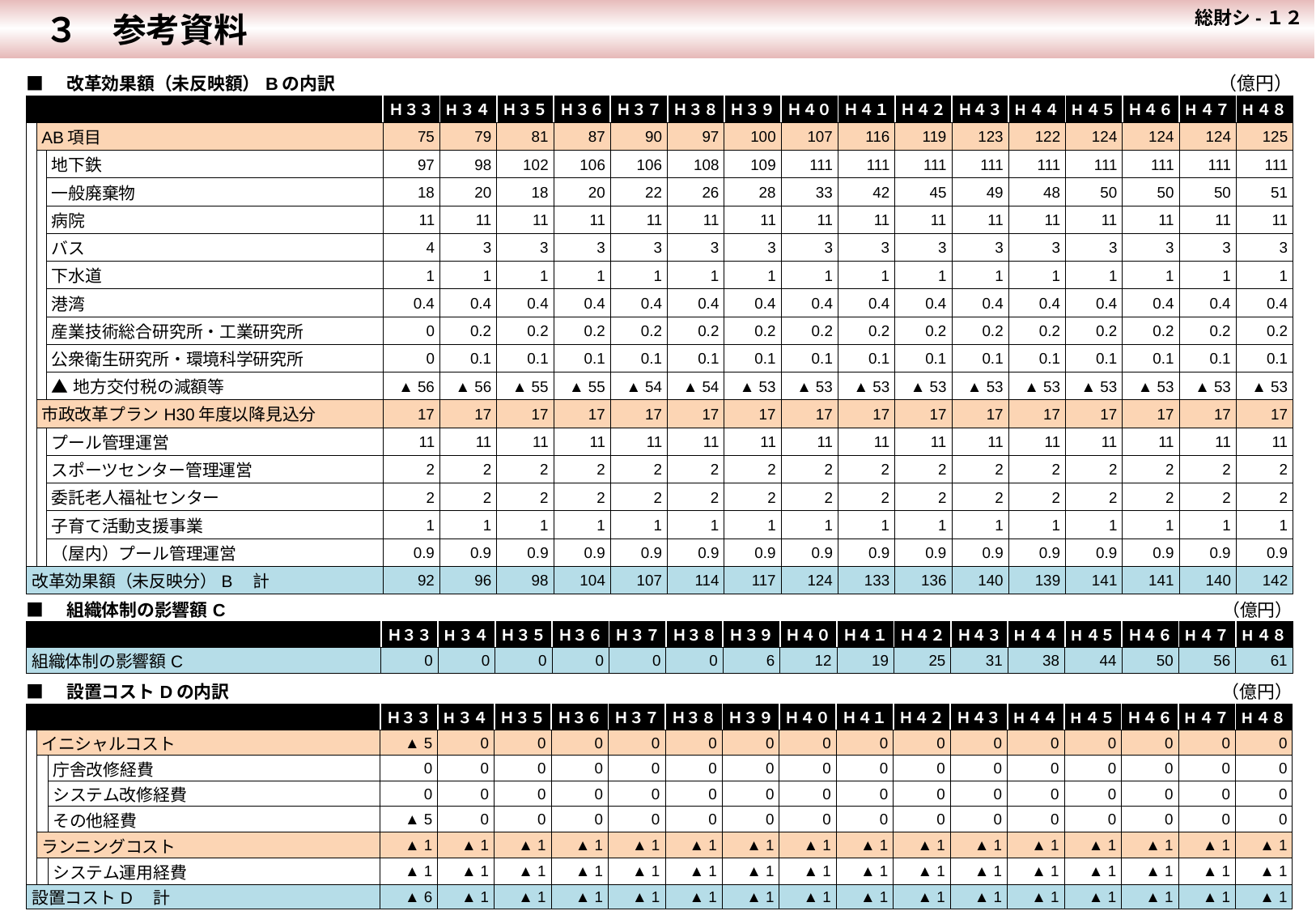

総財シ-１２
　３　参考資料
| ■　改革効果額（未反映額）Bの内訳 |  |  |  |  |  |  |  |  |  |  |  |  |  |  |  |  |  | （億円） |  |
| --- | --- | --- | --- | --- | --- | --- | --- | --- | --- | --- | --- | --- | --- | --- | --- | --- | --- | --- | --- |
|  |  |  |  | Ｈ３３ | H３４ | Ｈ３５ | Ｈ３６ | Ｈ３７ | Ｈ３８ | Ｈ３９ | Ｈ４０ | Ｈ４１ | Ｈ４２ | Ｈ４３ | H４４ | H４５ | Ｈ４６ | H４７ | H４８ |
|  | AB項目 |  |  | 75 | 79 | 81 | 87 | 90 | 97 | 100 | 107 | 116 | 119 | 123 | 122 | 124 | 124 | 124 | 125 |
|  |  | 地下鉄 |  | 97 | 98 | 102 | 106 | 106 | 108 | 109 | 111 | 111 | 111 | 111 | 111 | 111 | 111 | 111 | 111 |
|  |  | 一般廃棄物 |  | 18 | 20 | 18 | 20 | 22 | 26 | 28 | 33 | 42 | 45 | 49 | 48 | 50 | 50 | 50 | 51 |
|  |  | 病院 |  | 11 | 11 | 11 | 11 | 11 | 11 | 11 | 11 | 11 | 11 | 11 | 11 | 11 | 11 | 11 | 11 |
|  |  | バス |  | 4 | 3 | 3 | 3 | 3 | 3 | 3 | 3 | 3 | 3 | 3 | 3 | 3 | 3 | 3 | 3 |
|  |  | 下水道 |  | 1 | 1 | 1 | 1 | 1 | 1 | 1 | 1 | 1 | 1 | 1 | 1 | 1 | 1 | 1 | 1 |
|  |  | 港湾 |  | 0.4 | 0.4 | 0.4 | 0.4 | 0.4 | 0.4 | 0.4 | 0.4 | 0.4 | 0.4 | 0.4 | 0.4 | 0.4 | 0.4 | 0.4 | 0.4 |
|  |  | 産業技術総合研究所・工業研究所 |  | 0 | 0.2 | 0.2 | 0.2 | 0.2 | 0.2 | 0.2 | 0.2 | 0.2 | 0.2 | 0.2 | 0.2 | 0.2 | 0.2 | 0.2 | 0.2 |
|  |  | 公衆衛生研究所・環境科学研究所 |  | 0 | 0.1 | 0.1 | 0.1 | 0.1 | 0.1 | 0.1 | 0.1 | 0.1 | 0.1 | 0.1 | 0.1 | 0.1 | 0.1 | 0.1 | 0.1 |
|  |  | ▲地方交付税の減額等 |  | ▲ 56 | ▲ 56 | ▲ 55 | ▲ 55 | ▲ 54 | ▲ 54 | ▲ 53 | ▲ 53 | ▲ 53 | ▲ 53 | ▲ 53 | ▲ 53 | ▲ 53 | ▲ 53 | ▲ 53 | ▲ 53 |
|  | 市政改革プランH30年度以降見込分 |  |  | 17 | 17 | 17 | 17 | 17 | 17 | 17 | 17 | 17 | 17 | 17 | 17 | 17 | 17 | 17 | 17 |
|  |  | プール管理運営 |  | 11 | 11 | 11 | 11 | 11 | 11 | 11 | 11 | 11 | 11 | 11 | 11 | 11 | 11 | 11 | 11 |
|  |  | スポーツセンター管理運営 |  | 2 | 2 | 2 | 2 | 2 | 2 | 2 | 2 | 2 | 2 | 2 | 2 | 2 | 2 | 2 | 2 |
|  |  | 委託老人福祉センター |  | 2 | 2 | 2 | 2 | 2 | 2 | 2 | 2 | 2 | 2 | 2 | 2 | 2 | 2 | 2 | 2 |
|  |  | 子育て活動支援事業 |  | 1 | 1 | 1 | 1 | 1 | 1 | 1 | 1 | 1 | 1 | 1 | 1 | 1 | 1 | 1 | 1 |
|  |  | （屋内）プール管理運営 |  | 0.9 | 0.9 | 0.9 | 0.9 | 0.9 | 0.9 | 0.9 | 0.9 | 0.9 | 0.9 | 0.9 | 0.9 | 0.9 | 0.9 | 0.9 | 0.9 |
| 改革効果額（未反映分）B　計 |  |  |  | 92 | 96 | 98 | 104 | 107 | 114 | 117 | 124 | 133 | 136 | 140 | 139 | 141 | 141 | 140 | 142 |
| ■　組織体制の影響額C |  |  |  |  |  |  |  |  |  |  |  |  |  |  | （億円） |  |
| --- | --- | --- | --- | --- | --- | --- | --- | --- | --- | --- | --- | --- | --- | --- | --- | --- |
|  | Ｈ３３ | H３４ | Ｈ３５ | Ｈ３６ | Ｈ３７ | Ｈ３８ | Ｈ３９ | Ｈ４０ | Ｈ４１ | Ｈ４２ | Ｈ４３ | H４４ | H４５ | Ｈ４６ | H４７ | H４８ |
| 組織体制の影響額C | 0 | 0 | 0 | 0 | 0 | 0 | 6 | 12 | 19 | 25 | 31 | 38 | 44 | 50 | 56 | 61 |
| ■　設置コストDの内訳 |  |  |  |  |  |  |  |  |  |  |  |  |  |  |  |  | （億円） |  |
| --- | --- | --- | --- | --- | --- | --- | --- | --- | --- | --- | --- | --- | --- | --- | --- | --- | --- | --- |
|  |  |  | Ｈ３３ | H３４ | Ｈ３５ | Ｈ３６ | Ｈ３７ | Ｈ３８ | Ｈ３９ | Ｈ４０ | Ｈ４１ | Ｈ４２ | Ｈ４３ | H４４ | H４５ | Ｈ４６ | H４７ | H４８ |
|  | イニシャルコスト |  | ▲ 5 | 0 | 0 | 0 | 0 | 0 | 0 | 0 | 0 | 0 | 0 | 0 | 0 | 0 | 0 | 0 |
|  |  | 庁舎改修経費 | 0 | 0 | 0 | 0 | 0 | 0 | 0 | 0 | 0 | 0 | 0 | 0 | 0 | 0 | 0 | 0 |
|  |  | システム改修経費 | 0 | 0 | 0 | 0 | 0 | 0 | 0 | 0 | 0 | 0 | 0 | 0 | 0 | 0 | 0 | 0 |
|  |  | その他経費 | ▲ 5 | 0 | 0 | 0 | 0 | 0 | 0 | 0 | 0 | 0 | 0 | 0 | 0 | 0 | 0 | 0 |
|  | ランニングコスト |  | ▲ 1 | ▲ 1 | ▲ 1 | ▲ 1 | ▲ 1 | ▲ 1 | ▲ 1 | ▲ 1 | ▲ 1 | ▲ 1 | ▲ 1 | ▲ 1 | ▲ 1 | ▲ 1 | ▲ 1 | ▲ 1 |
|  |  | システム運用経費 | ▲ 1 | ▲ 1 | ▲ 1 | ▲ 1 | ▲ 1 | ▲ 1 | ▲ 1 | ▲ 1 | ▲ 1 | ▲ 1 | ▲ 1 | ▲ 1 | ▲ 1 | ▲ 1 | ▲ 1 | ▲ 1 |
| 設置コストD　計 |  |  | ▲ 6 | ▲ 1 | ▲ 1 | ▲ 1 | ▲ 1 | ▲ 1 | ▲ 1 | ▲ 1 | ▲ 1 | ▲ 1 | ▲ 1 | ▲ 1 | ▲ 1 | ▲ 1 | ▲ 1 | ▲ 1 |